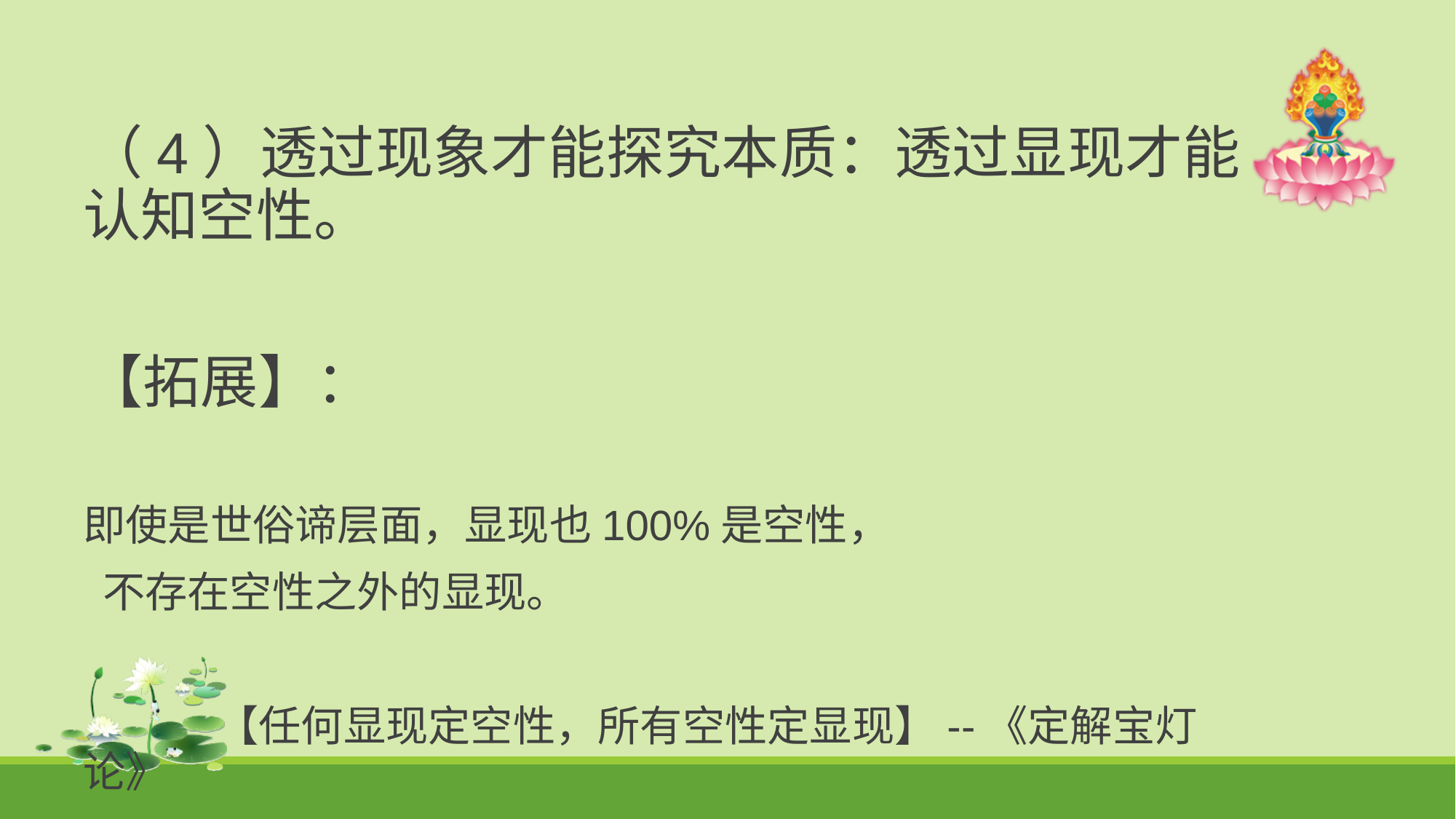

（4）透过现象才能探究本质：透过显现才能认知空性。

【拓展】：

即使是世俗谛层面，显现也100%是空性，
 不存在空性之外的显现。

             【任何显现定空性，所有空性定显现】--《定解宝灯论》